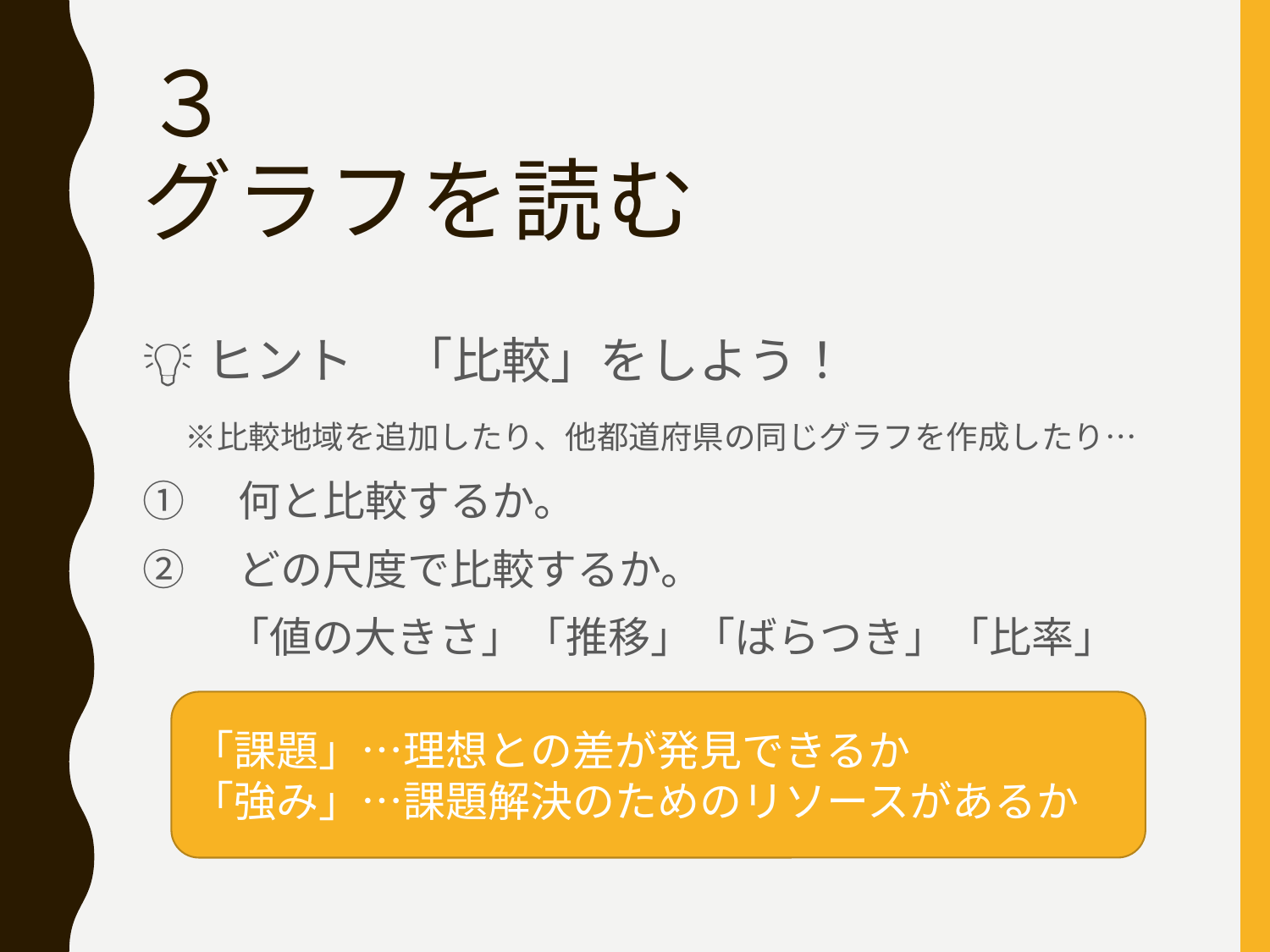

# ３ グラフを読む
💡ヒント　「比較」をしよう！
　※比較地域を追加したり、他都道府県の同じグラフを作成したり…
①　何と比較するか。
②　どの尺度で比較するか。
　　「値の大きさ」「推移」「ばらつき」「比率」

「課題」…理想との差が発見できるか
「強み」…課題解決のためのリソースがあるか